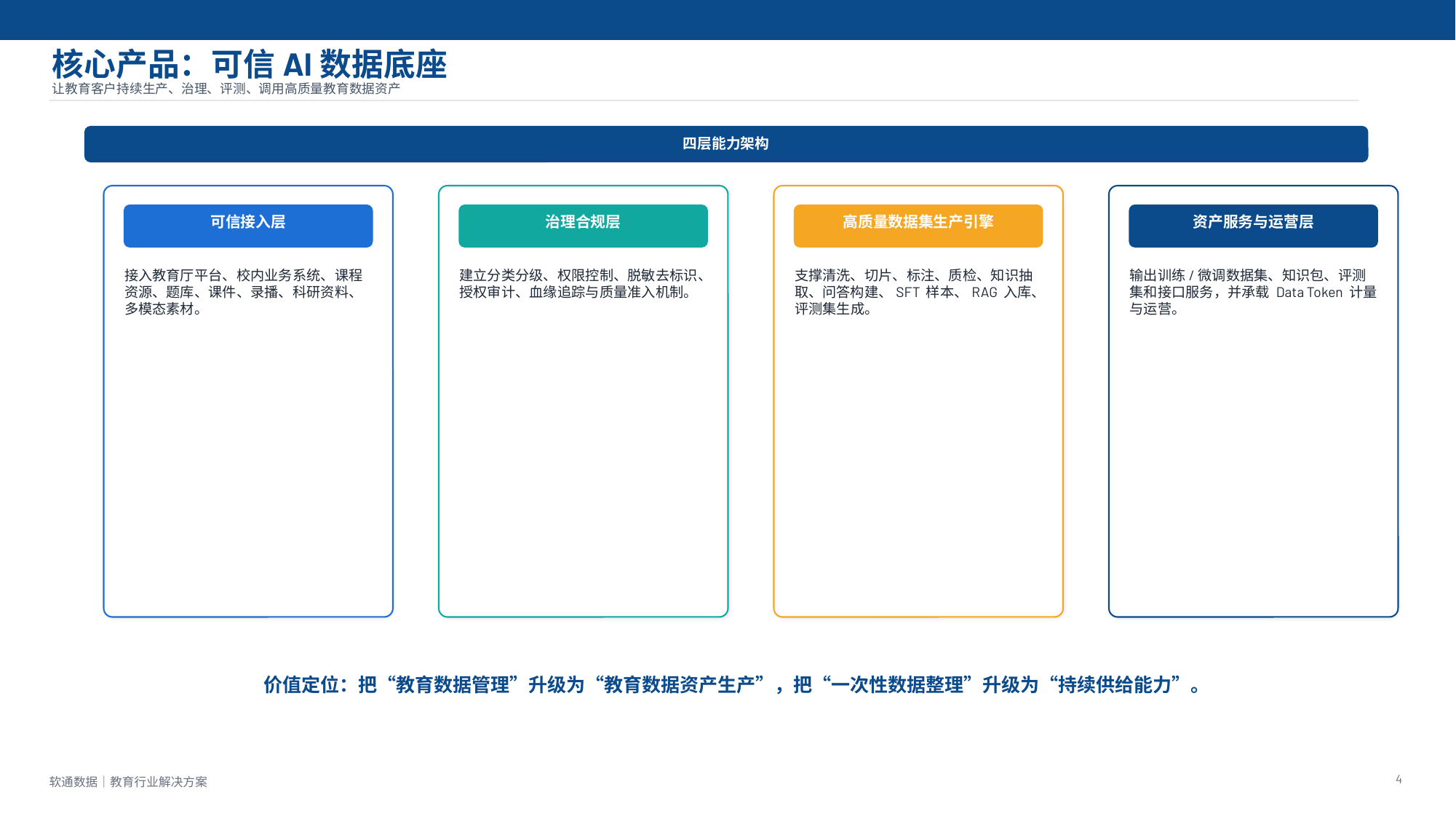

核心产品：可信AI数据底座
让教育客户持续生产、治理、评测、调用高质量教育数据资产

四层能力架构

可信接入层
治理合规层
高质量数据集生产引擎
资产服务与运营层
接入教育厅平台、校内业务系统、课程资源、题库、课件、录播、科研资料、多模态素材。
建立分类分级、权限控制、脱敏去标识、授权审计、血缘追踪与质量准入机制。
支撑清洗、切片、标注、质检、知识抽取、问答构建、SFT 样本、RAG 入库、评测集生成。
输出训练/微调数据集、知识包、评测集和接口服务，并承载 Data Token 计量与运营。
价值定位：把“教育数据管理”升级为“教育数据资产生产”，把“一次性数据整理”升级为“持续供给能力”。
4
软通数据｜教育行业解决方案